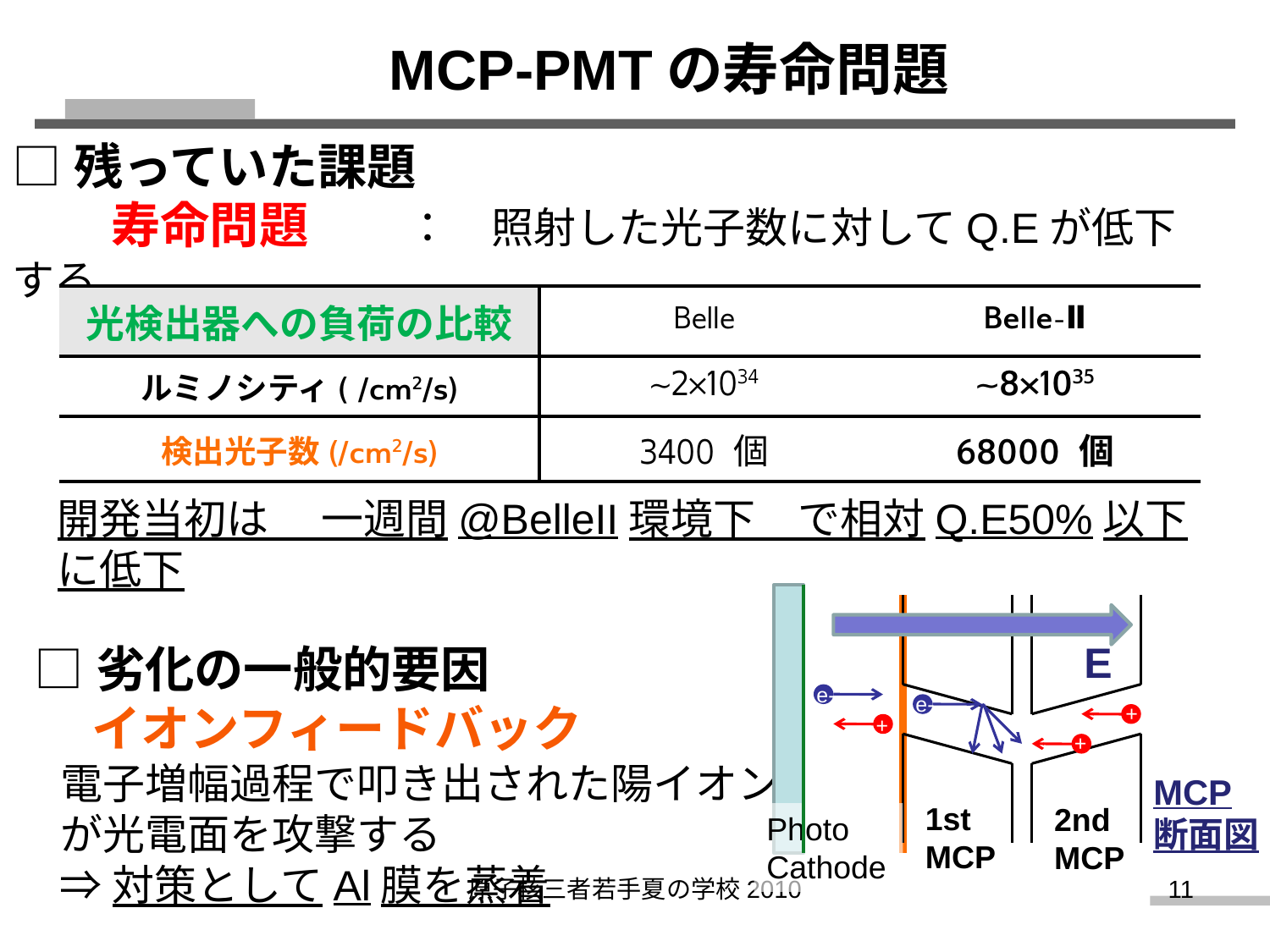

MCP-PMTの寿命問題
□残っていた課題
　　寿命問題　　：　照射した光子数に対してQ.Eが低下する

  □劣化の一般的要因
      イオンフィードバック
     電子増幅過程で叩き出された陽イオン
    が光電面を攻撃する
     ⇒対策としてAl膜を蒸着
| 光検出器への負荷の比較 | Belle | Belle-Ⅱ |
| --- | --- | --- |
| ルミノシティ( /cm2/s) | ~2×1034 | ~8×1035 |
| 検出光子数(/cm2/s) | 3400 個 | 68000 個 |
開発当初は　 一週間@BelleII環境下　で相対Q.E50%以下に低下

E
e-

e-

+

+

+

1st
MCP
2nd
MCP
Photo
Cathode
MCP断面図
原子核三者若手夏の学校2010
11